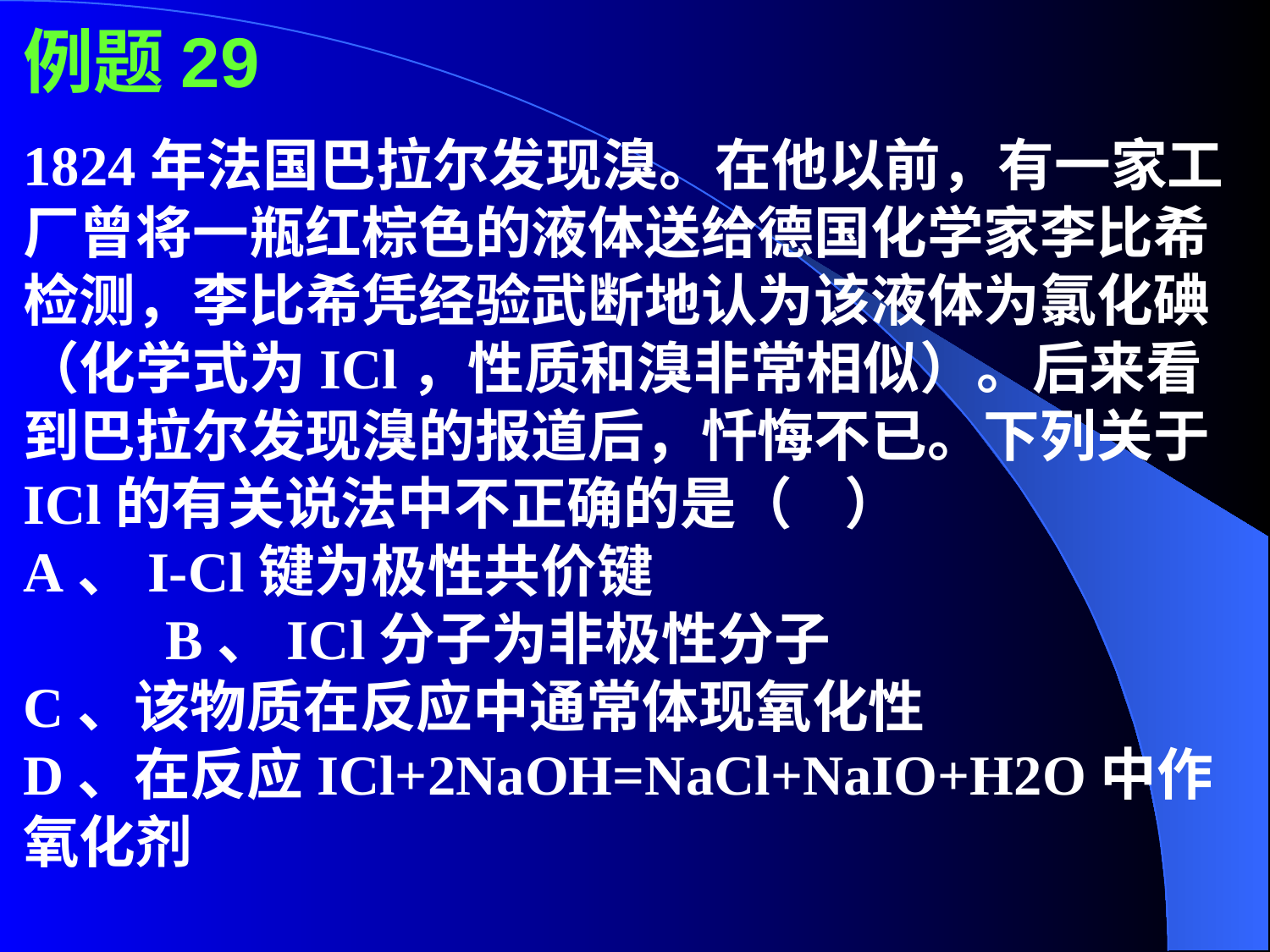

例题29
1824年法国巴拉尔发现溴。在他以前，有一家工厂曾将一瓶红棕色的液体送给德国化学家李比希检测，李比希凭经验武断地认为该液体为氯化碘（化学式为ICl，性质和溴非常相似）。后来看到巴拉尔发现溴的报道后，忏悔不已。下列关于ICl的有关说法中不正确的是（    ）
A、I-Cl键为极性共价键                                                       B、ICl分子为非极性分子
C、该物质在反应中通常体现氧化性
D、在反应ICl+2NaOH=NaCl+NaIO+H2O中作氧化剂

75